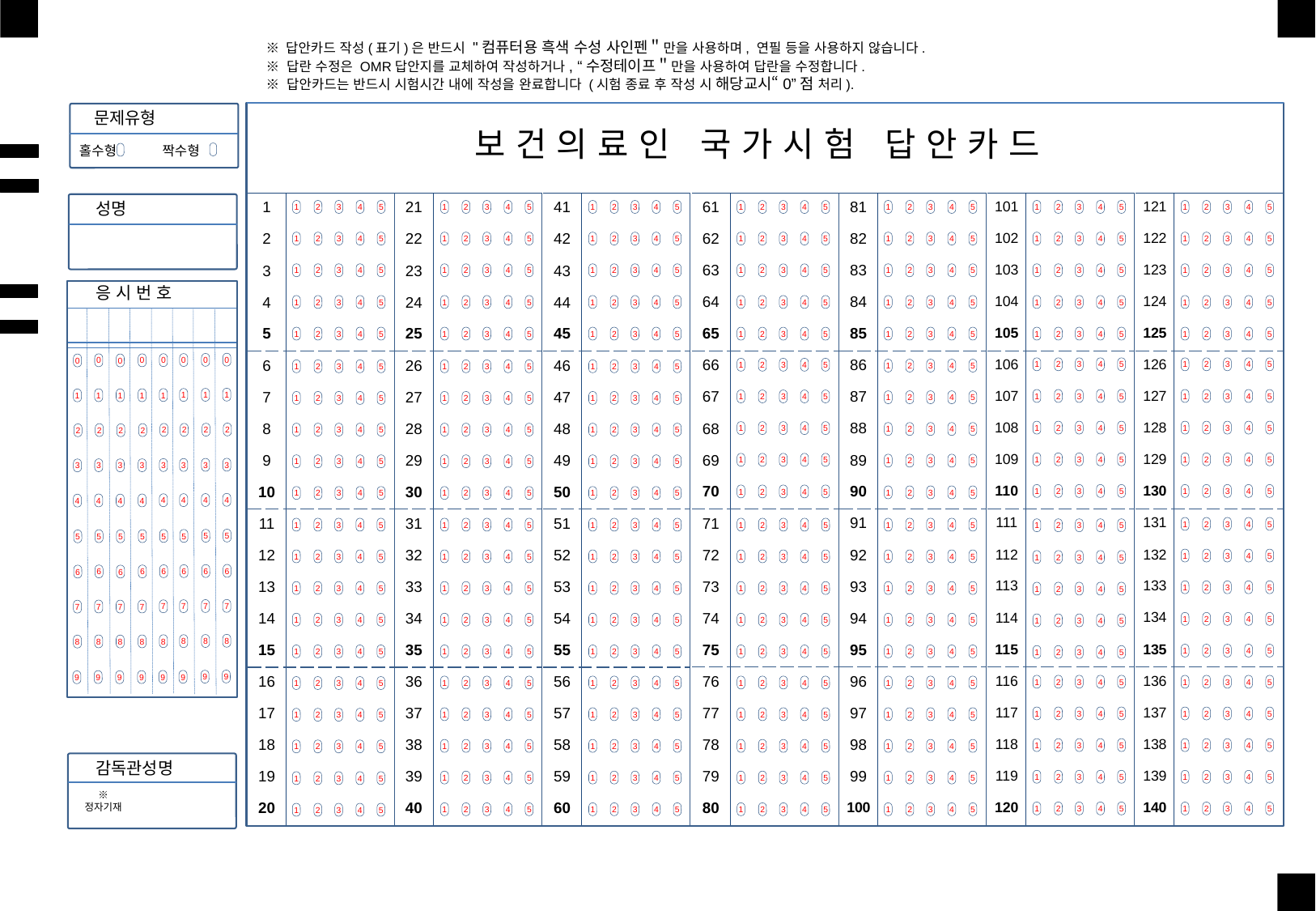

※ 답안카드 작성(표기)은 반드시 "컴퓨터용 흑색 수성 사인펜＂만을 사용하며, 연필 등을 사용하지 않습니다.
※ 답란 수정은 OMR답안지를 교체하여 작성하거나, “수정테이프＂만을 사용하여 답란을 수정합니다.
※ 답안카드는 반드시 시험시간 내에 작성을 완료합니다 (시험 종료 후 작성 시 해당교시“0”점 처리).
문제유형

보건의료인 국가시험 답안카드
짝수형
홀수형

성명
| 121 |  |
| --- | --- |
| 122 |  |
| 123 |  |
| 124 |  |
| 125 |  |
| 126 |  |
| 127 |  |
| 128 |  |
| 129 |  |
| 130 |  |
| 131 |  |
| 132 |  |
| 133 |  |
| 134 |  |
| 135 |  |
| 136 |  |
| 137 |  |
| 138 |  |
| 139 |  |
| 140 |  |
| 81 |  |
| --- | --- |
| 82 |  |
| 83 |  |
| 84 |  |
| 85 |  |
| 86 |  |
| 87 |  |
| 88 |  |
| 89 |  |
| 90 |  |
| 91 |  |
| 92 |  |
| 93 |  |
| 94 |  |
| 95 |  |
| 96 |  |
| 97 |  |
| 98 |  |
| 99 |  |
| 100 |  |
| 101 |  |
| --- | --- |
| 102 |  |
| 103 |  |
| 104 |  |
| 105 |  |
| 106 |  |
| 107 |  |
| 108 |  |
| 109 |  |
| 110 |  |
| 111 |  |
| 112 |  |
| 113 |  |
| 114 |  |
| 115 |  |
| 116 |  |
| 117 |  |
| 118 |  |
| 119 |  |
| 120 |  |
| 61 |  |
| --- | --- |
| 62 |  |
| 63 |  |
| 64 |  |
| 65 |  |
| 66 |  |
| 67 |  |
| 68 |  |
| 69 |  |
| 70 |  |
| 71 |  |
| 72 |  |
| 73 |  |
| 74 |  |
| 75 |  |
| 76 |  |
| 77 |  |
| 78 |  |
| 79 |  |
| 80 |  |
| 1 |  |
| --- | --- |
| 2 |  |
| 3 |  |
| 4 |  |
| 5 |  |
| 6 |  |
| 7 |  |
| 8 |  |
| 9 |  |
| 10 |  |
| 11 |  |
| 12 |  |
| 13 |  |
| 14 |  |
| 15 |  |
| 16 |  |
| 17 |  |
| 18 |  |
| 19 |  |
| 20 |  |
| 21 |  |
| --- | --- |
| 22 |  |
| 23 |  |
| 24 |  |
| 25 |  |
| 26 |  |
| 27 |  |
| 28 |  |
| 29 |  |
| 30 |  |
| 31 |  |
| 32 |  |
| 33 |  |
| 34 |  |
| 35 |  |
| 36 |  |
| 37 |  |
| 38 |  |
| 39 |  |
| 40 |  |
| 41 |  |
| --- | --- |
| 42 |  |
| 43 |  |
| 44 |  |
| 45 |  |
| 46 |  |
| 47 |  |
| 48 |  |
| 49 |  |
| 50 |  |
| 51 |  |
| 52 |  |
| 53 |  |
| 54 |  |
| 55 |  |
| 56 |  |
| 57 |  |
| 58 |  |
| 59 |  |
| 60 |  |

1
2
3
4
5
1
2
3
4
5
1
2
3
4
5
1
2
3
4
5
1
2
3
4
5
1
2
3
4
5
1
2
3
4
5
1
2
3
4
5
1
2
3
4
5
1
2
3
4
5
1
2
3
4
5
1
2
3
4
5
1
2
3
4
5
1
2
3
4
5
1
2
3
4
5
1
2
3
4
5
1
2
3
4
5
1
2
3
4
5
1
2
3
4
5
1
2
3
4
5
1
2
3
4
5
1
2
3
4
5
1
2
3
4
5
1
2
3
4
5
1
2
3
4
5
1
2
3
4
5
1
2
3
4
5
1
2
3
4
5
1
2
3
4
5
1
2
3
4
5
1
2
3
4
5
1
2
3
4
5
1
2
3
4
5
1
2
3
4
5
1
2
3
4
5
응 시 번 호

0
0
0
0
0
0
0
0
1
2
3
4
5
1
2
3
4
5
1
2
3
4
5
1
2
3
4
5
1
2
3
4
5
1
2
3
4
5
1
2
3
4
5
1
2
3
4
5
1
2
3
4
5
1
2
3
4
5
1
2
3
4
5
1
2
3
4
5
1
2
3
4
5
1
2
3
4
5
1
2
3
4
5
1
2
3
4
5
1
2
3
4
5
1
2
3
4
5
1
2
3
4
5
1
2
3
4
5
1
2
3
4
5
1
2
3
4
5
1
2
3
4
5
1
2
3
4
5
1
2
3
4
5
1
2
3
4
5
1
2
3
4
5
1
2
3
4
5
1
2
3
4
5
1
2
3
4
5
1
2
3
4
5
1
2
3
4
5
1
2
3
4
5
1
2
3
4
5
1
2
3
4
5
1
1
1
1
1
1
1
1
2
2
2
2
2
2
2
2
3
3
3
3
3
3
3
3
4
4
4
4
4
4
4
4
1
2
3
4
5
1
2
3
4
5
1
2
3
4
5
1
2
3
4
5
1
2
3
4
5
1
2
3
4
5
1
2
3
4
5
1
2
3
4
5
1
2
3
4
5
1
2
3
4
5
1
2
3
4
5
1
2
3
4
5
1
2
3
4
5
1
2
3
4
5
1
2
3
4
5
1
2
3
4
5
1
2
3
4
5
1
2
3
4
5
1
2
3
4
5
1
2
3
4
5
1
2
3
4
5
1
2
3
4
5
1
2
3
4
5
1
2
3
4
5
1
2
3
4
5
1
2
3
4
5
1
2
3
4
5
1
2
3
4
5
1
2
3
4
5
1
2
3
4
5
1
2
3
4
5
1
2
3
4
5
1
2
3
4
5
1
2
3
4
5
1
2
3
4
5
5
5
5
5
5
5
5
5
6
6
6
6
6
6
6
6
7
7
7
7
7
7
7
7
8
8
8
8
8
8
8
8
9
9
9
9
9
9
9
9
1
2
3
4
5
1
2
3
4
5
1
2
3
4
5
1
2
3
4
5
1
2
3
4
5
1
2
3
4
5
1
2
3
4
5
1
2
3
4
5
1
2
3
4
5
1
2
3
4
5
1
2
3
4
5
1
2
3
4
5
1
2
3
4
5
1
2
3
4
5
1
2
3
4
5
1
2
3
4
5
1
2
3
4
5
1
2
3
4
5
1
2
3
4
5
1
2
3
4
5
1
2
3
4
5
1
2
3
4
5
1
2
3
4
5
1
2
3
4
5
1
2
3
4
5
1
2
3
4
5
1
2
3
4
5
1
2
3
4
5
1
2
3
4
5
1
2
3
4
5
1
2
3
4
5
1
2
3
4
5
1
2
3
4
5
1
2
3
4
5
1
2
3
4
5
감독관성명

※ 정자기재